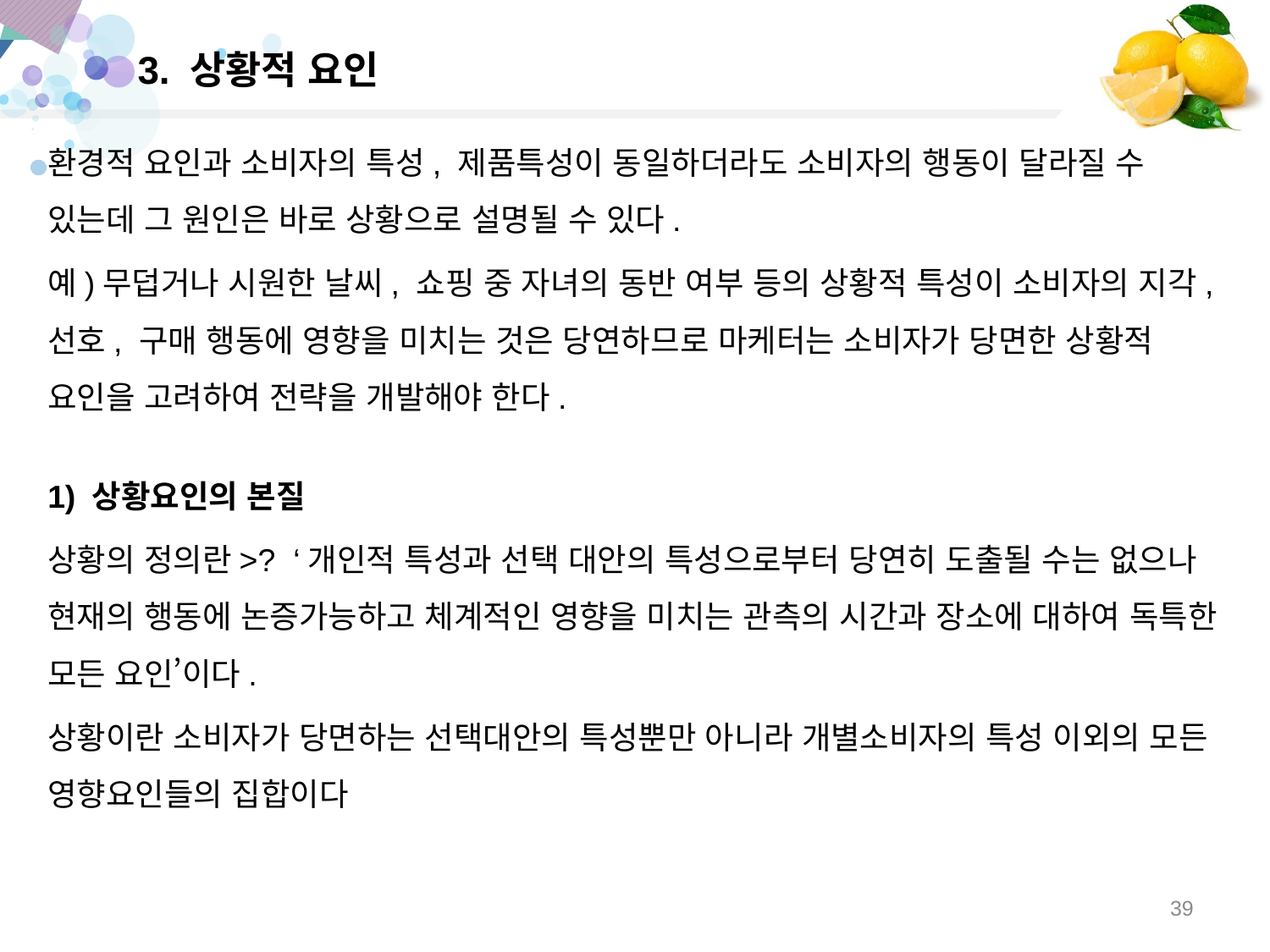

3. 상황적 요인
환경적 요인과 소비자의 특성, 제품특성이 동일하더라도 소비자의 행동이 달라질 수 있는데 그 원인은 바로 상황으로 설명될 수 있다.
예)무덥거나 시원한 날씨, 쇼핑 중 자녀의 동반 여부 등의 상황적 특성이 소비자의 지각, 선호, 구매 행동에 영향을 미치는 것은 당연하므로 마케터는 소비자가 당면한 상황적 요인을 고려하여 전략을 개발해야 한다.

1) 상황요인의 본질
상황의 정의란>?  ‘개인적 특성과 선택 대안의 특성으로부터 당연히 도출될 수는 없으나 현재의 행동에 논증가능하고 체계적인 영향을 미치는 관측의 시간과 장소에 대하여 독특한 모든 요인’이다.
상황이란 소비자가 당면하는 선택대안의 특성뿐만 아니라 개별소비자의 특성 이외의 모든 영향요인들의 집합이다
39